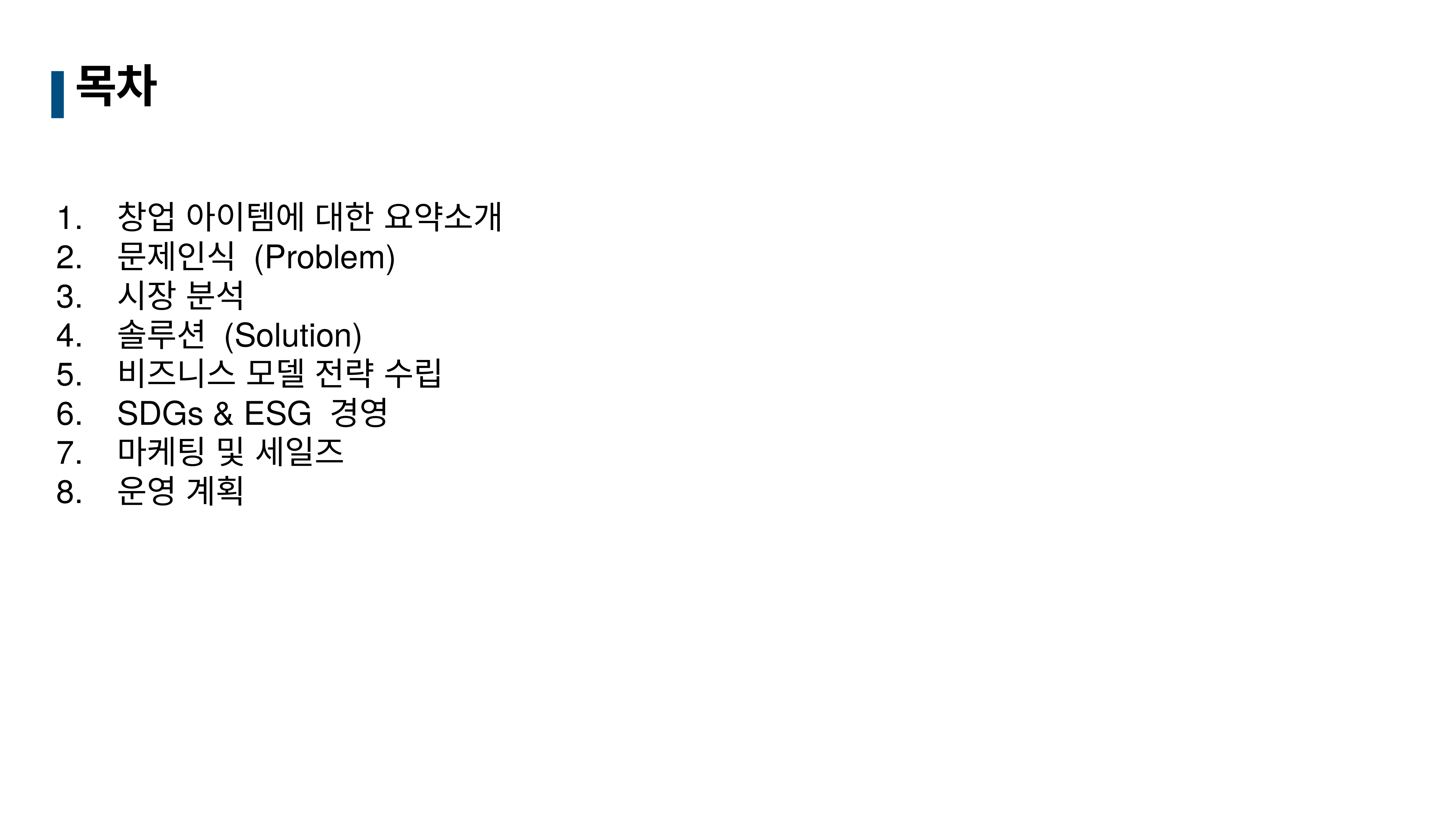

# 목차
창업 아이템에 대한 요약소개
문제인식 (Problem)
시장 분석
솔루션 (Solution)
비즈니스 모델 전략 수립
SDGs & ESG 경영
마케팅 및 세일즈
운영 계획